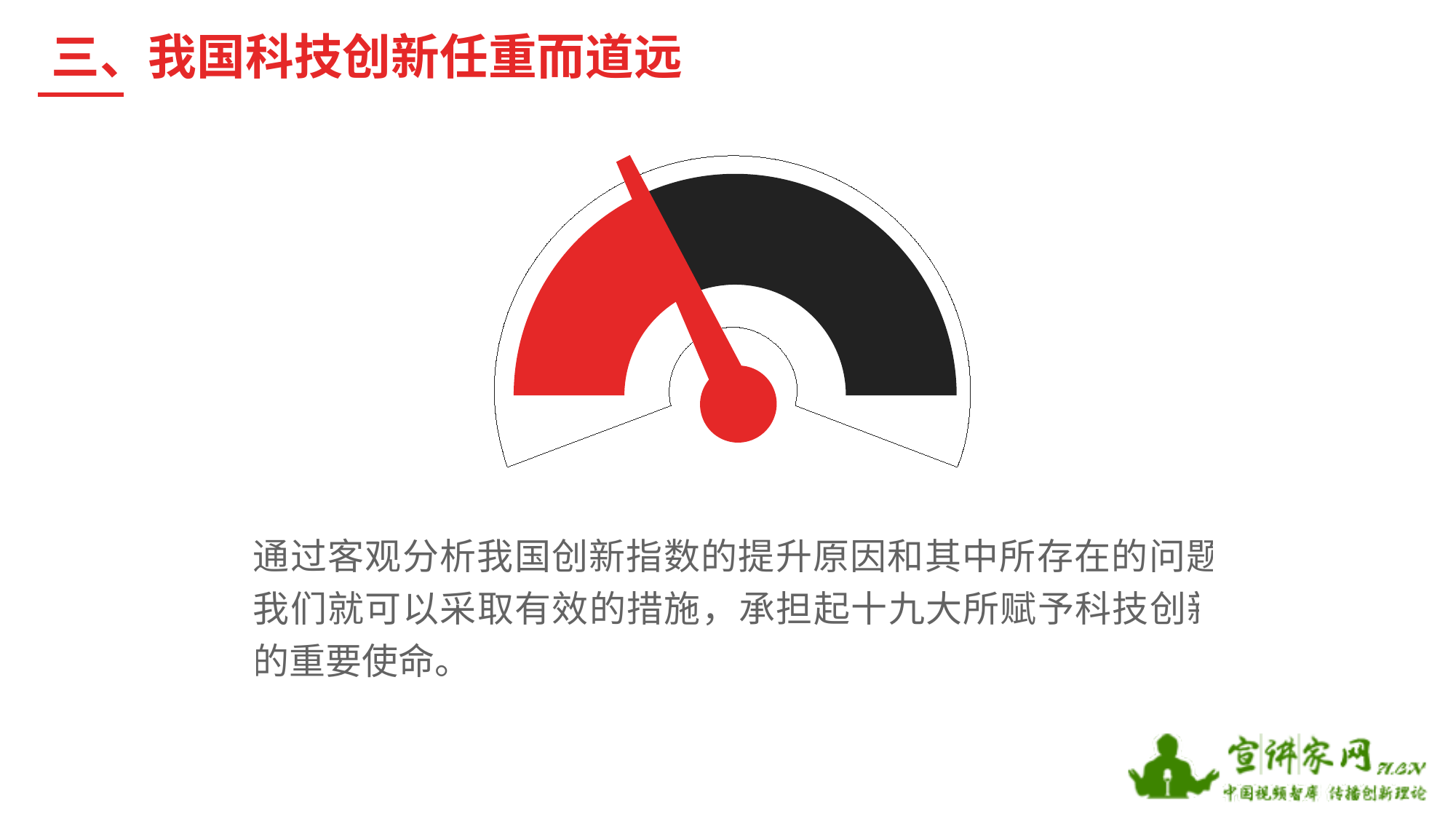

三、我国科技创新任重而道远

### Chart

| Category | 销售额 |
|---|---|
| a | 13.0 |
| b | 22.0 |
|  | None |
| 辅助数据 | 35.0 |

通过客观分析我国创新指数的提升原因和其中所存在的问题，我们就可以采取有效的措施，承担起十九大所赋予科技创新的重要使命。